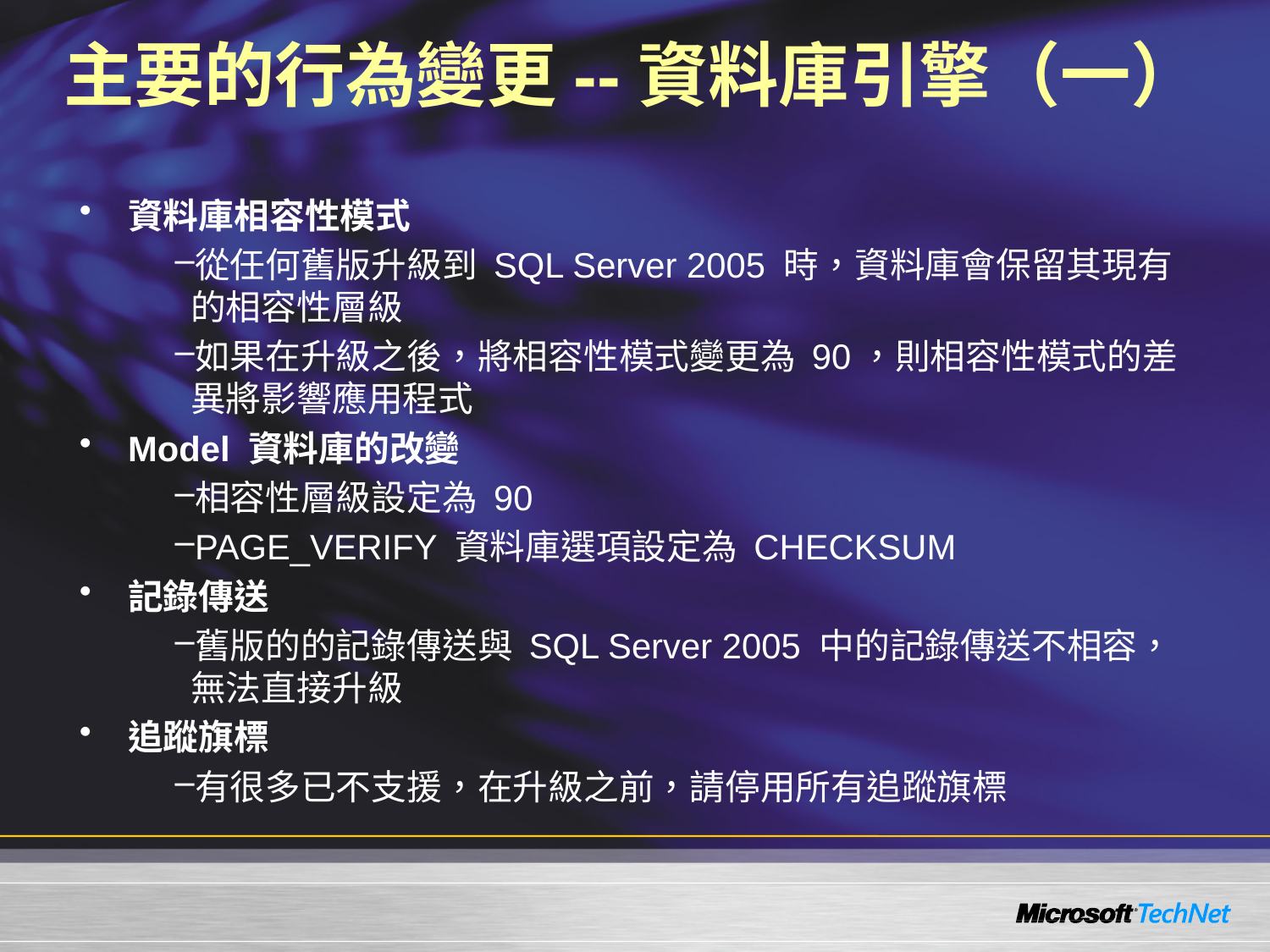

# 主要的行為變更--資料庫引擎（一）
資料庫相容性模式
從任何舊版升級到 SQL Server 2005 時，資料庫會保留其現有的相容性層級
如果在升級之後，將相容性模式變更為 90，則相容性模式的差異將影響應用程式
Model 資料庫的改變
相容性層級設定為 90
PAGE_VERIFY 資料庫選項設定為 CHECKSUM
記錄傳送
舊版的的記錄傳送與 SQL Server 2005 中的記錄傳送不相容，無法直接升級
追蹤旗標
有很多已不支援，在升級之前，請停用所有追蹤旗標